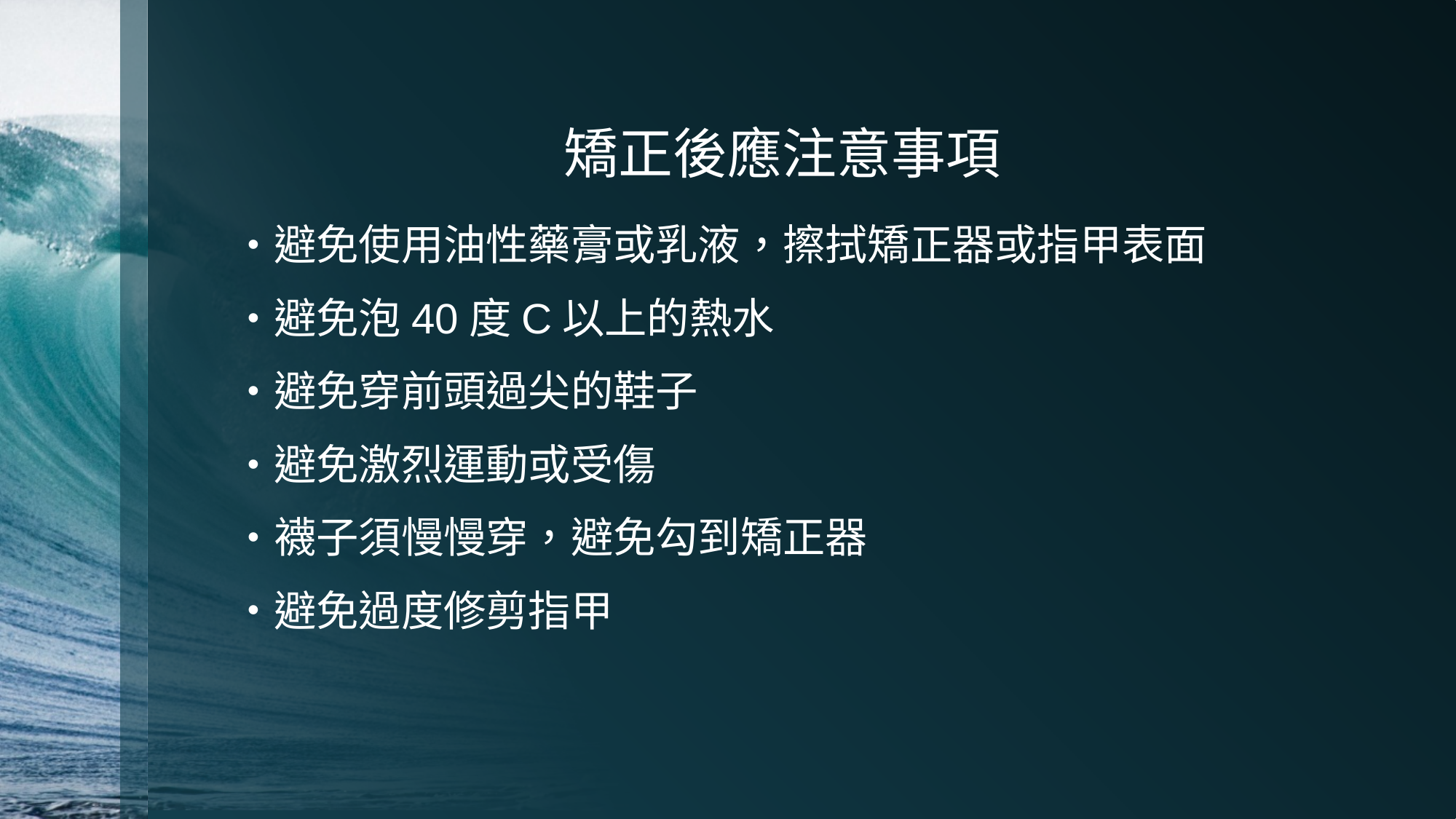

# 矯正後應注意事項
避免使用油性藥膏或乳液，擦拭矯正器或指甲表面
避免泡40度C以上的熱水
避免穿前頭過尖的鞋子
避免激烈運動或受傷
襪子須慢慢穿，避免勾到矯正器
避免過度修剪指甲